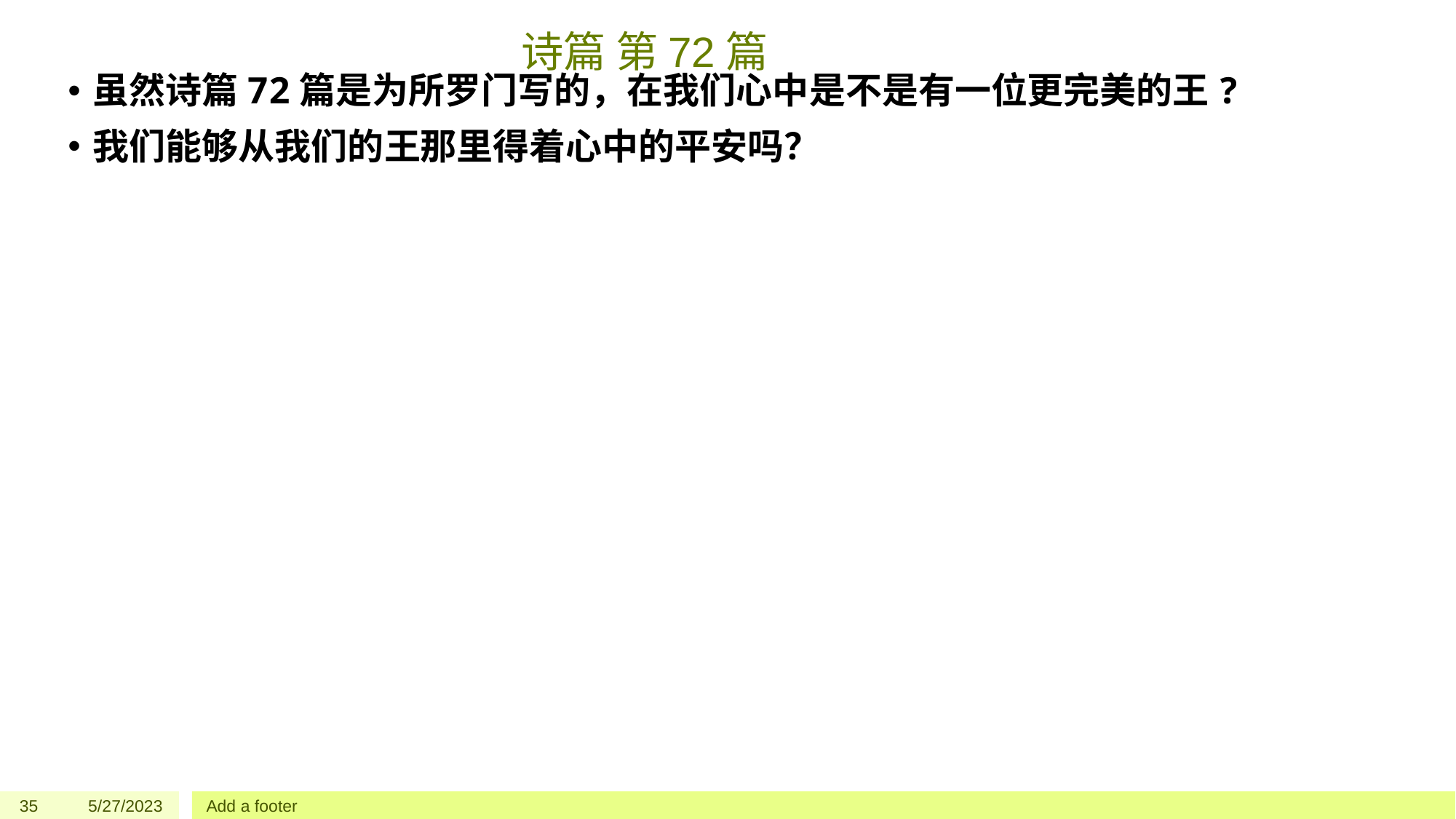

# 诗篇 第72篇
虽然诗篇72篇是为所罗门写的，在我们心中是不是有一位更完美的王?
我们能够从我们的王那里得着心中的平安吗？

35
5/27/2023
Add a footer